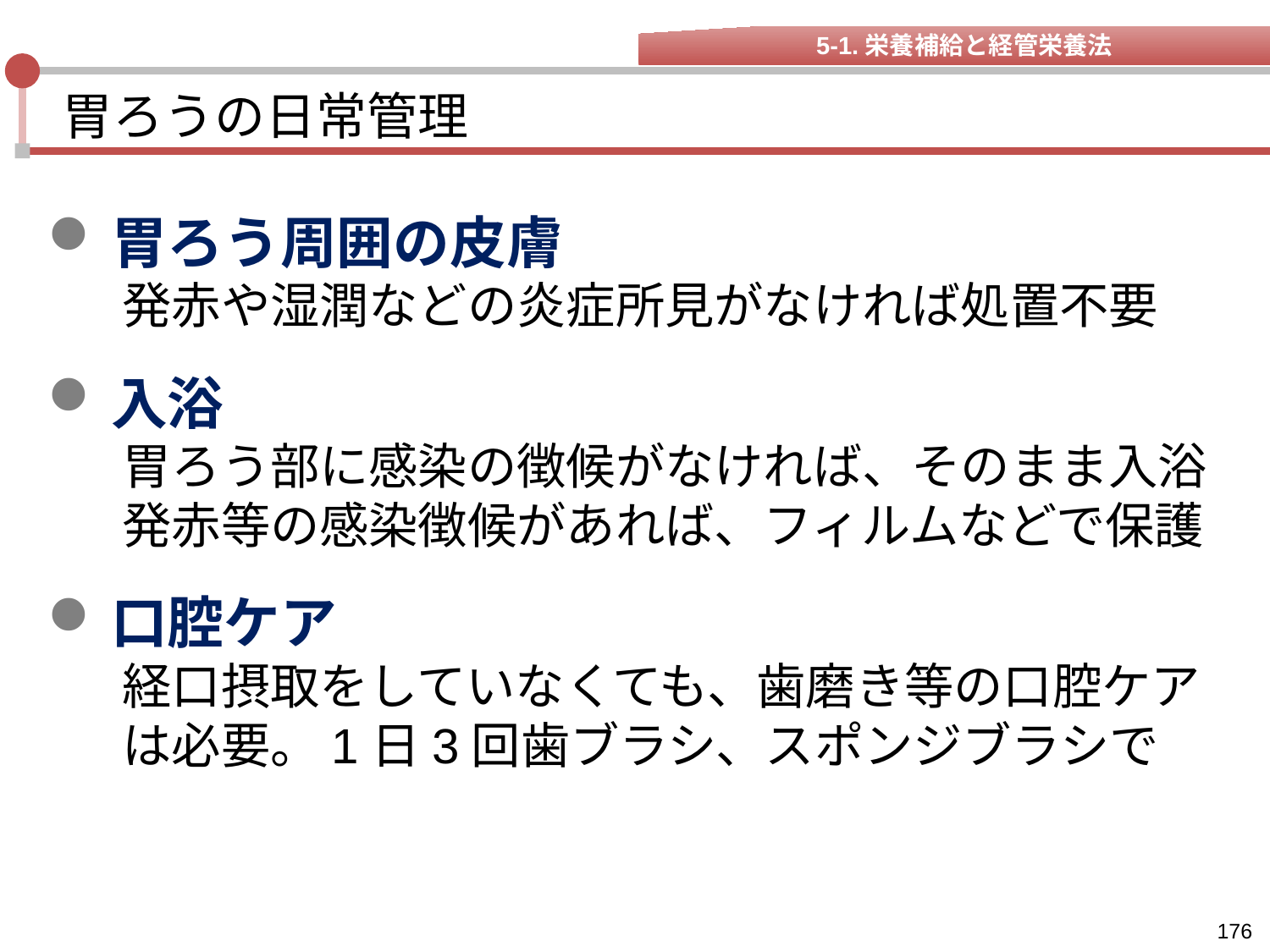

5-1.栄養補給と経管栄養法
# 胃ろうの日常管理
胃ろう周囲の皮膚
発赤や湿潤などの炎症所見がなければ処置不要

入浴
胃ろう部に感染の徴候がなければ、そのまま入浴
発赤等の感染徴候があれば、フィルムなどで保護

口腔ケア
経口摂取をしていなくても、歯磨き等の口腔ケアは必要。1日3回歯ブラシ、スポンジブラシで
176